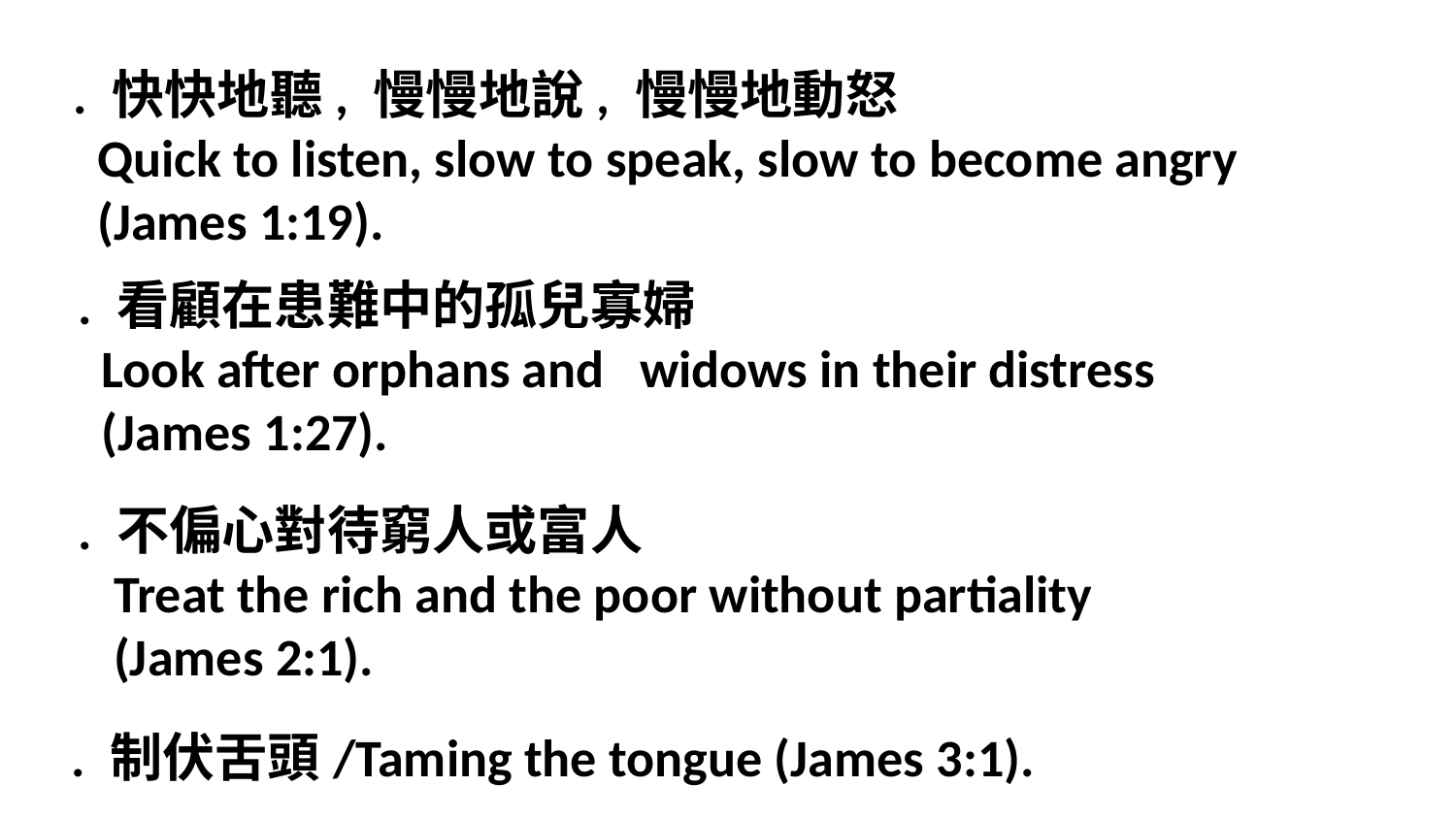

. 快快地聽, 慢慢地說, 慢慢地動怒
  Quick to listen, slow to speak, slow to become angry
  (James 1:19).
. 看顧在患難中的孤兒寡婦
  Look after orphans and   widows in their distress
  (James 1:27).
. 不偏心對待窮人或富人
   Treat the rich and the poor without partiality
   (James 2:1).
. 制伏舌頭/Taming the tongue (James 3:1).